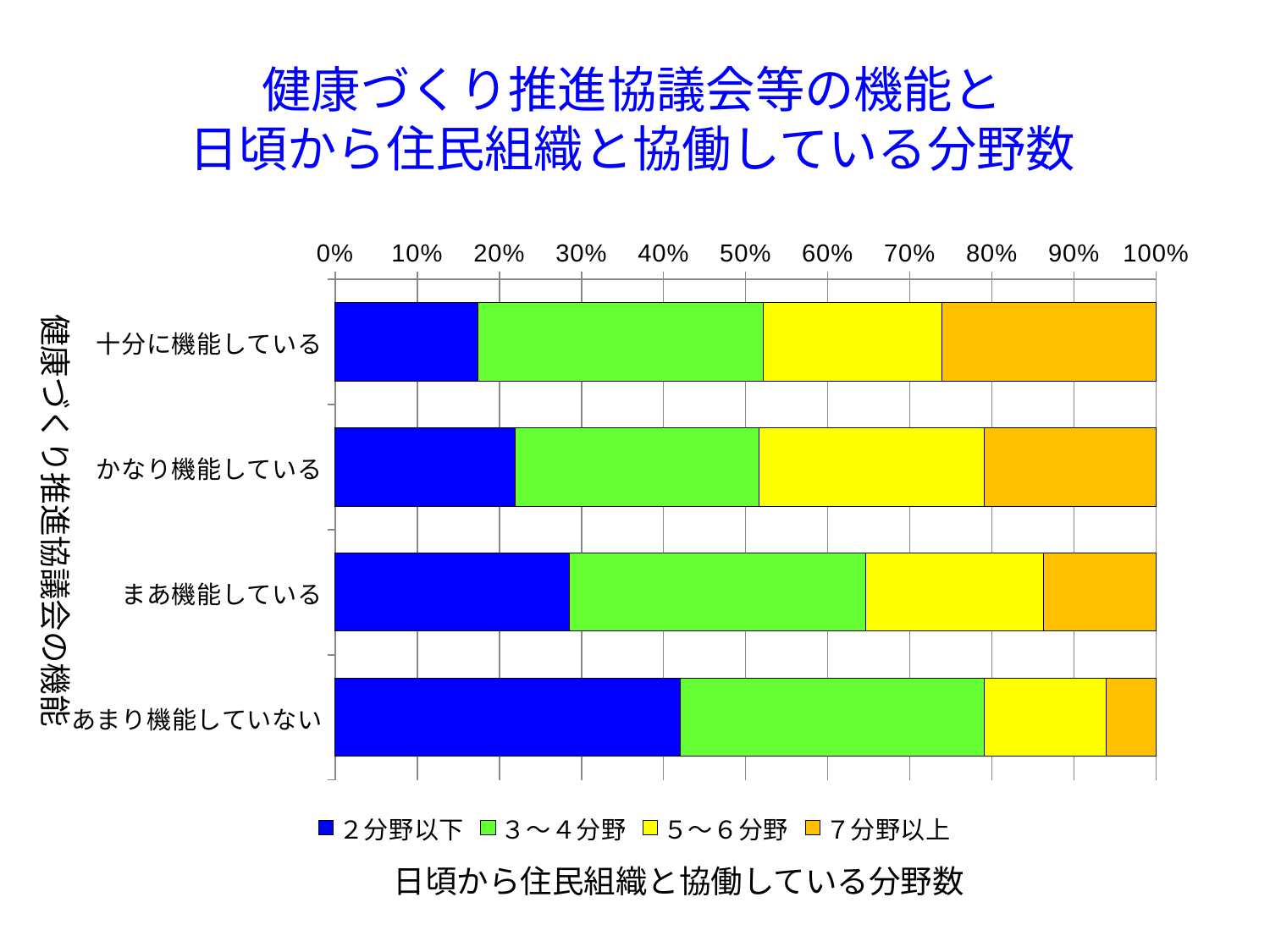

# 健康づくり推進協議会等の機能と 日頃から住民組織と協働している分野数

### Chart

| Category | ２分野以下 | ３～４分野 | ５～６分野 | ７分野以上 |
|---|---|---|---|---|
| 十分に機能している | 4.0 | 8.0 | 5.0 | 6.0 |
| かなり機能している | 20.0 | 27.0 | 25.0 | 19.0 |
| まあ機能している | 104.0 | 132.0 | 79.0 | 50.0 |
| あまり機能していない | 153.0 | 135.0 | 54.0 | 22.0 |
健康づくり推進協議会の機能
日頃から住民組織と協働している分野数